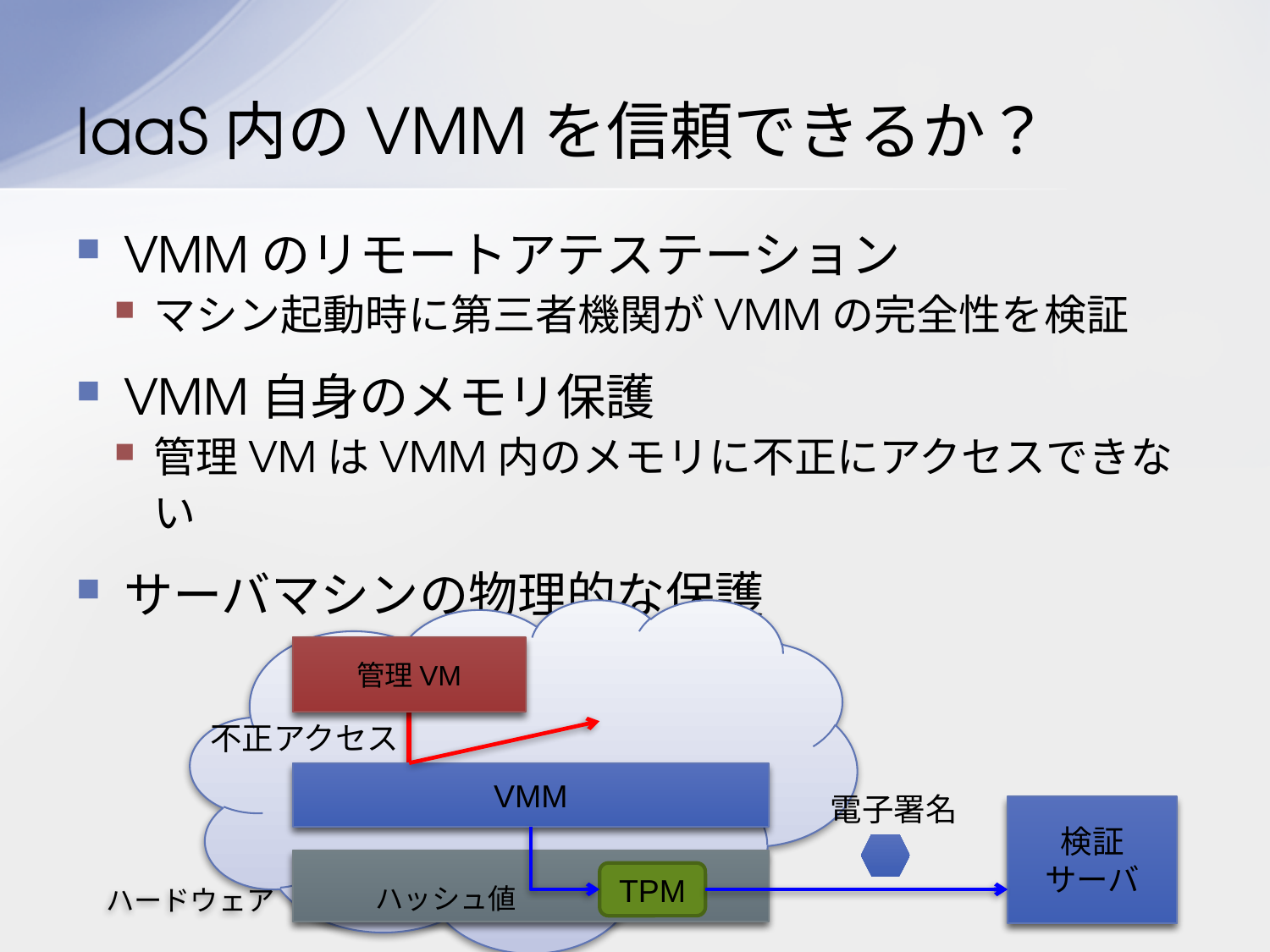

# IaaS内のVMMを信頼できるか？
VMMのリモートアテステーション
マシン起動時に第三者機関がVMMの完全性を検証
VMM自身のメモリ保護
管理VMはVMM内のメモリに不正にアクセスできない
サーバマシンの物理的な保護

管理VM
不正アクセス
VMM

ハードウェア
TPM
電子署名
検証
サーバ

ハッシュ値